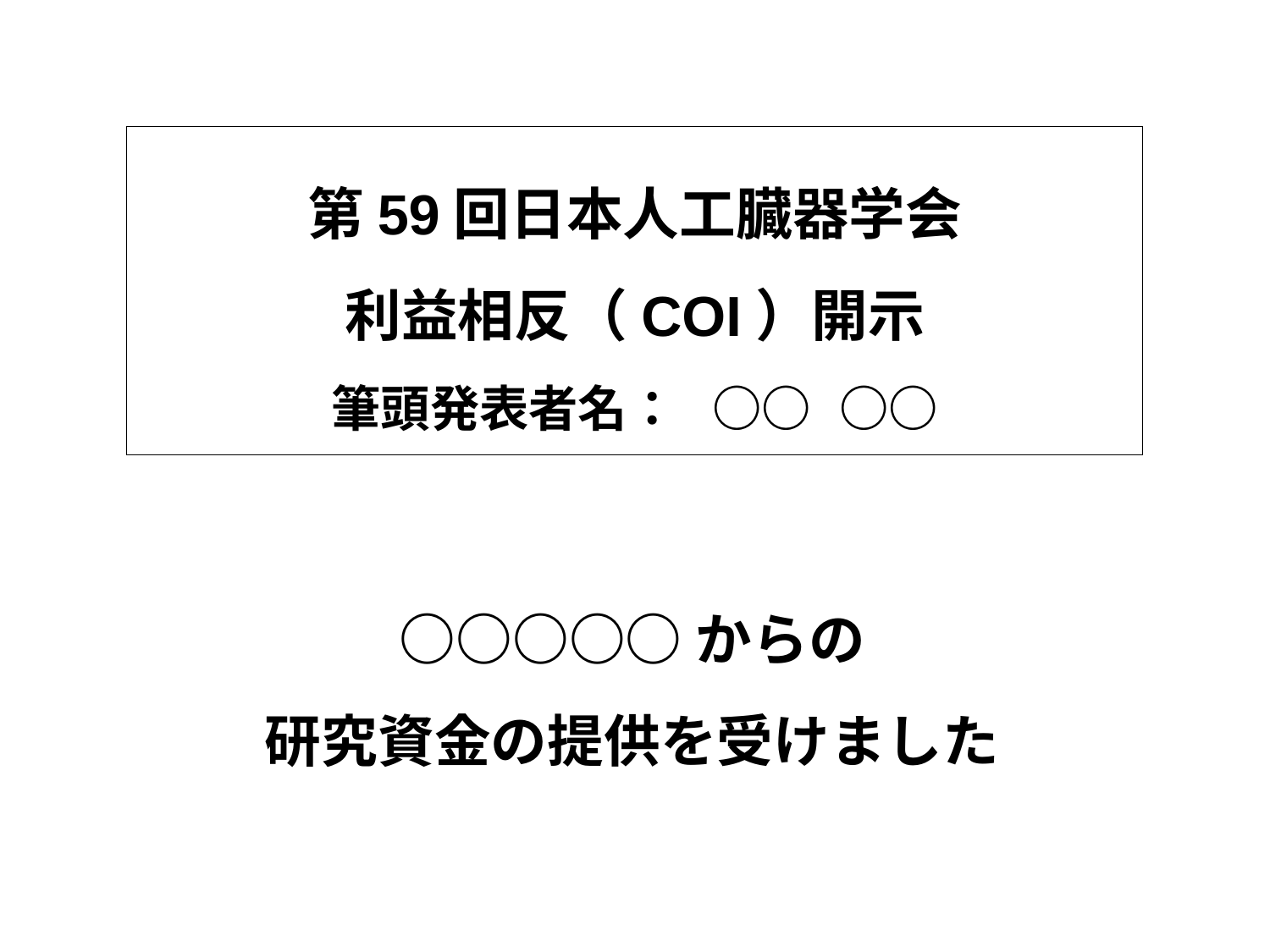

第59回日本人工臓器学会
利益相反（COI）開示
筆頭発表者名：	○○	○○
○○○○○からの
研究資金の提供を受けました